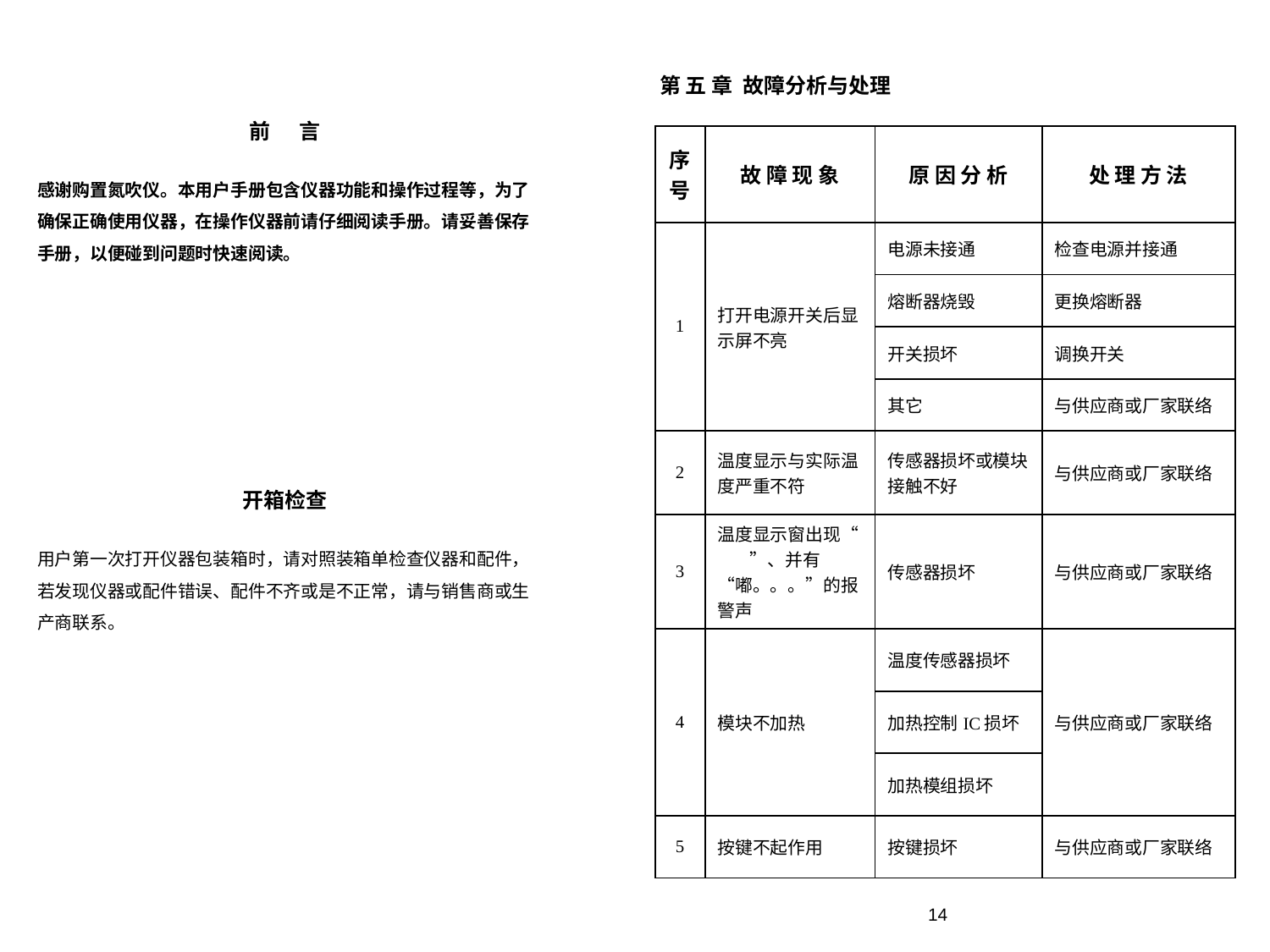

第 五 章  故障分析与处理

前      言

感谢购置氮吹仪。本用户手册包含仪器功能和操作过程等，为了确保正确使用仪器，在操作仪器前请仔细阅读手册。请妥善保存手册，以便碰到问题时快速阅读。

开箱检查

用户第一次打开仪器包装箱时，请对照装箱单检查仪器和配件，若发现仪器或配件错误、配件不齐或是不正常，请与销售商或生产商联系。

| 序号 | 故 障 现 象 | 原 因 分 析 | 处 理 方 法 |
| --- | --- | --- | --- |
| 1 | 打开电源开关后显示屏不亮 | 电源未接通 | 检查电源并接通 |
|  |  | 熔断器烧毁 | 更换熔断器 |
|  |  | 开关损坏 | 调换开关 |
|  |  | 其它 | 与供应商或厂家联络 |
| 2 | 温度显示与实际温度严重不符 | 传感器损坏或模块接触不好 | 与供应商或厂家联络 |
| 3 | 温度显示窗出现“ ”、并有“嘟。。。”的报警声 | 传感器损坏 | 与供应商或厂家联络 |
| 4 | 模块不加热 | 温度传感器损坏 | 与供应商或厂家联络 |
|  |  | 加热控制IC损坏 |  |
|  |  | 加热模组损坏 |  |
| 5 | 按键不起作用 | 按键损坏 | 与供应商或厂家联络 |
14